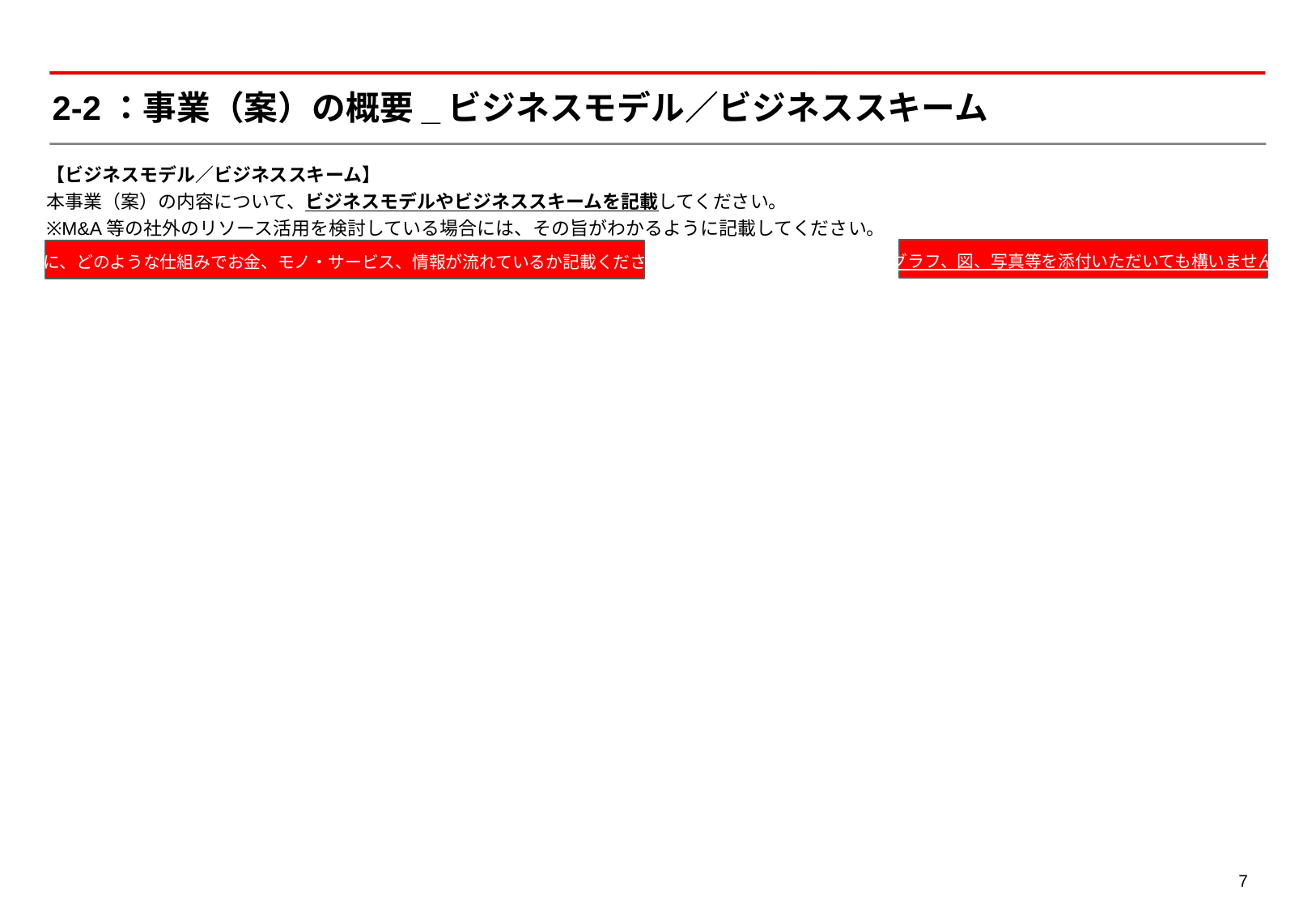

# 2-2：事業（案）の概要_ビジネスモデル／ビジネススキーム
【ビジネスモデル／ビジネススキーム】
本事業（案）の内容について、ビジネスモデルやビジネススキームを記載してください。
※M&A等の社外のリソース活用を検討している場合には、その旨がわかるように記載してください。
グラフ、図、写真等を添付いただいても構いません
特に、どのような仕組みでお金、モノ・サービス、情報が流れているか記載ください